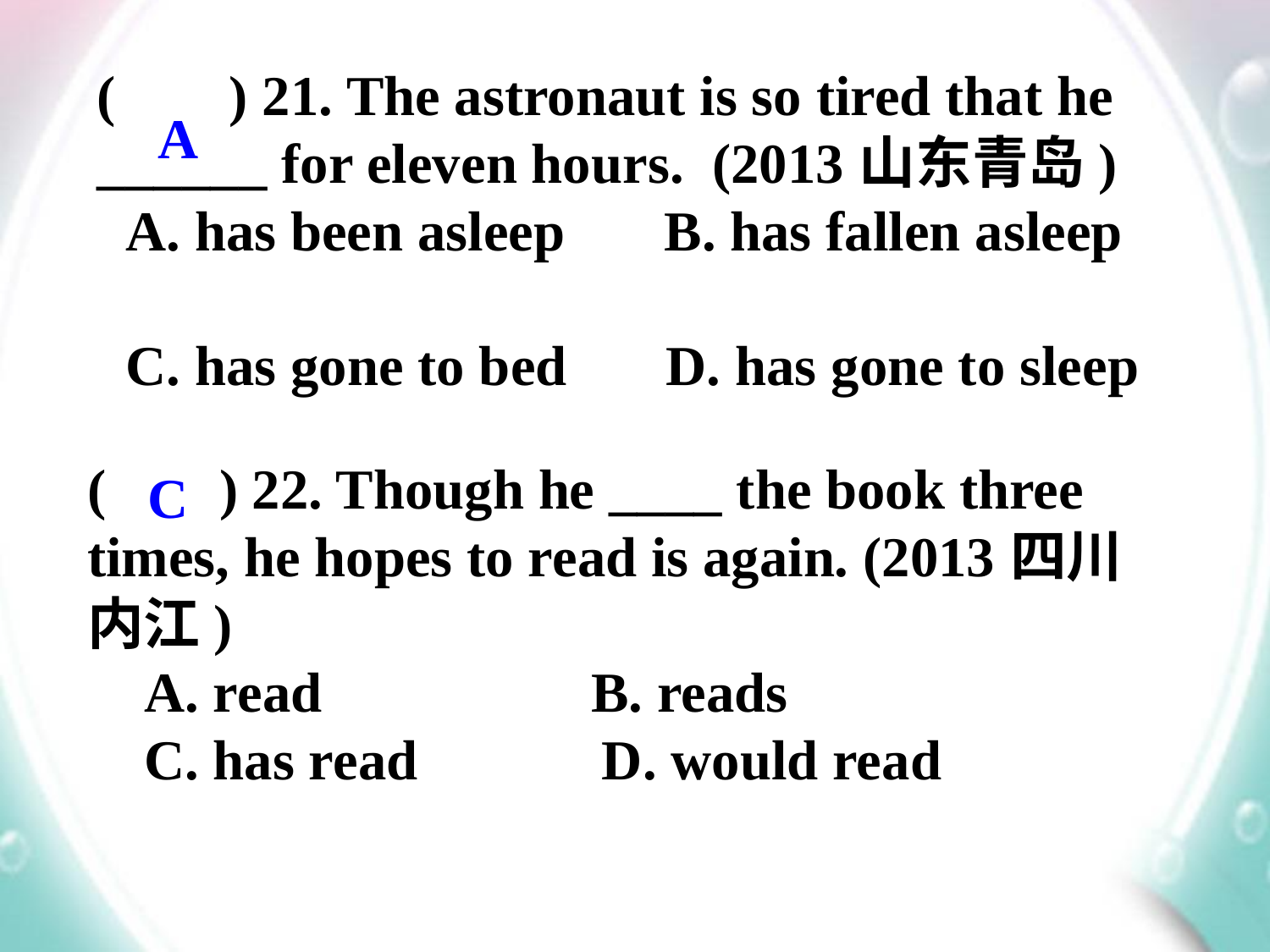

(        ) 21. The astronaut is so tired that he ______ for eleven hours.  (2013山东青岛)
  A. has been asleep       B. has fallen asleep
  C. has gone to bed       D. has gone to sleep
A
(        ) 22. Though he ____ the book three times, he hopes to read is again. (2013四川内江)
    A. read                   B. reads
    C. has read             D. would read
C